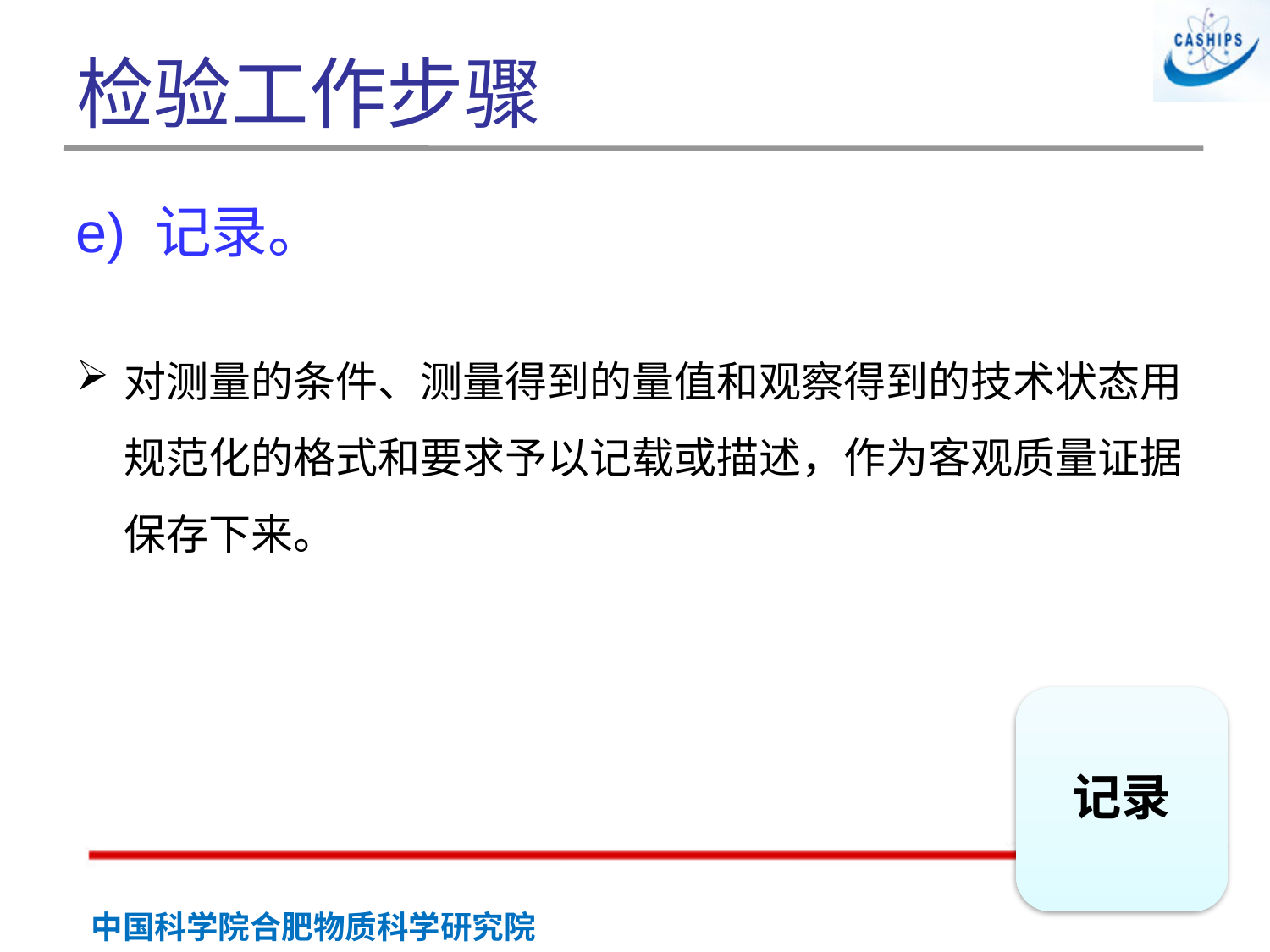

# 检验工作步骤
e) 记录。

对测量的条件、测量得到的量值和观察得到的技术状态用规范化的格式和要求予以记载或描述，作为客观质量证据保存下来。

记录